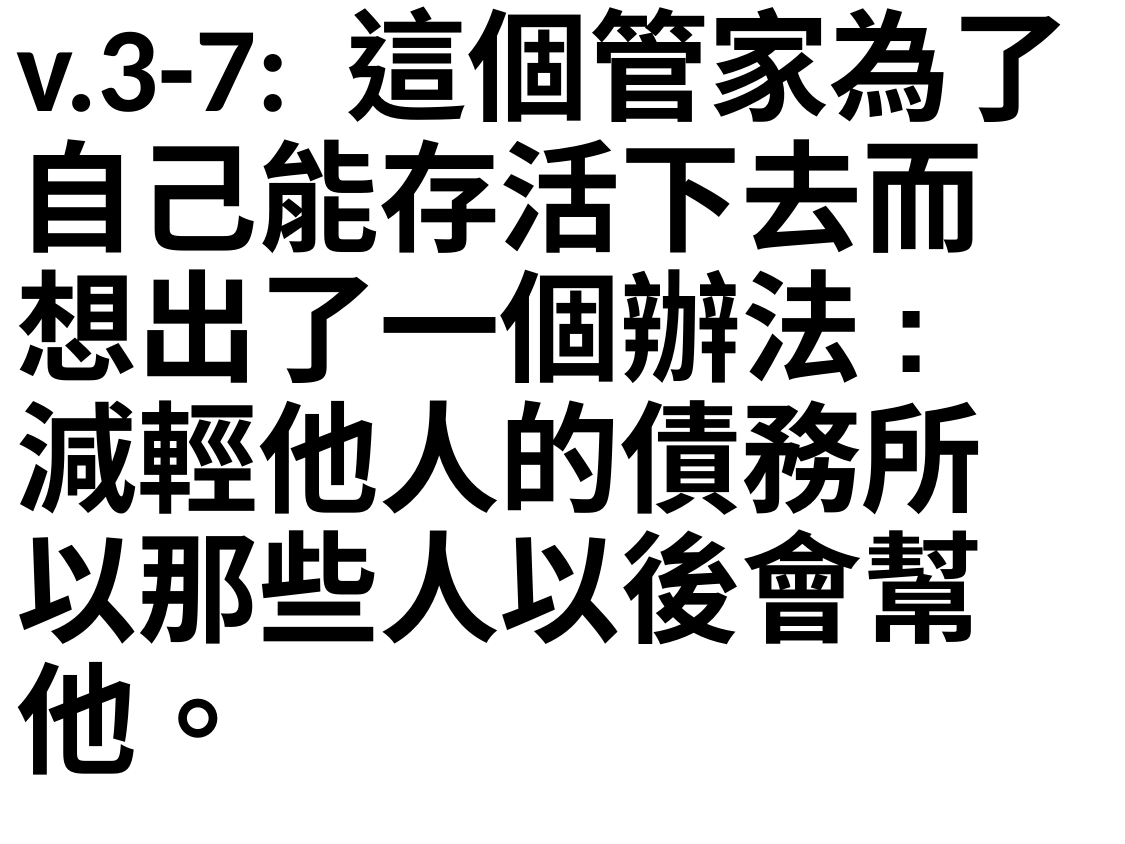

v.3-7: 這個管家為了自己能存活下去而想出了一個辦法: 減輕他人的債務所以那些人以後會幫他。